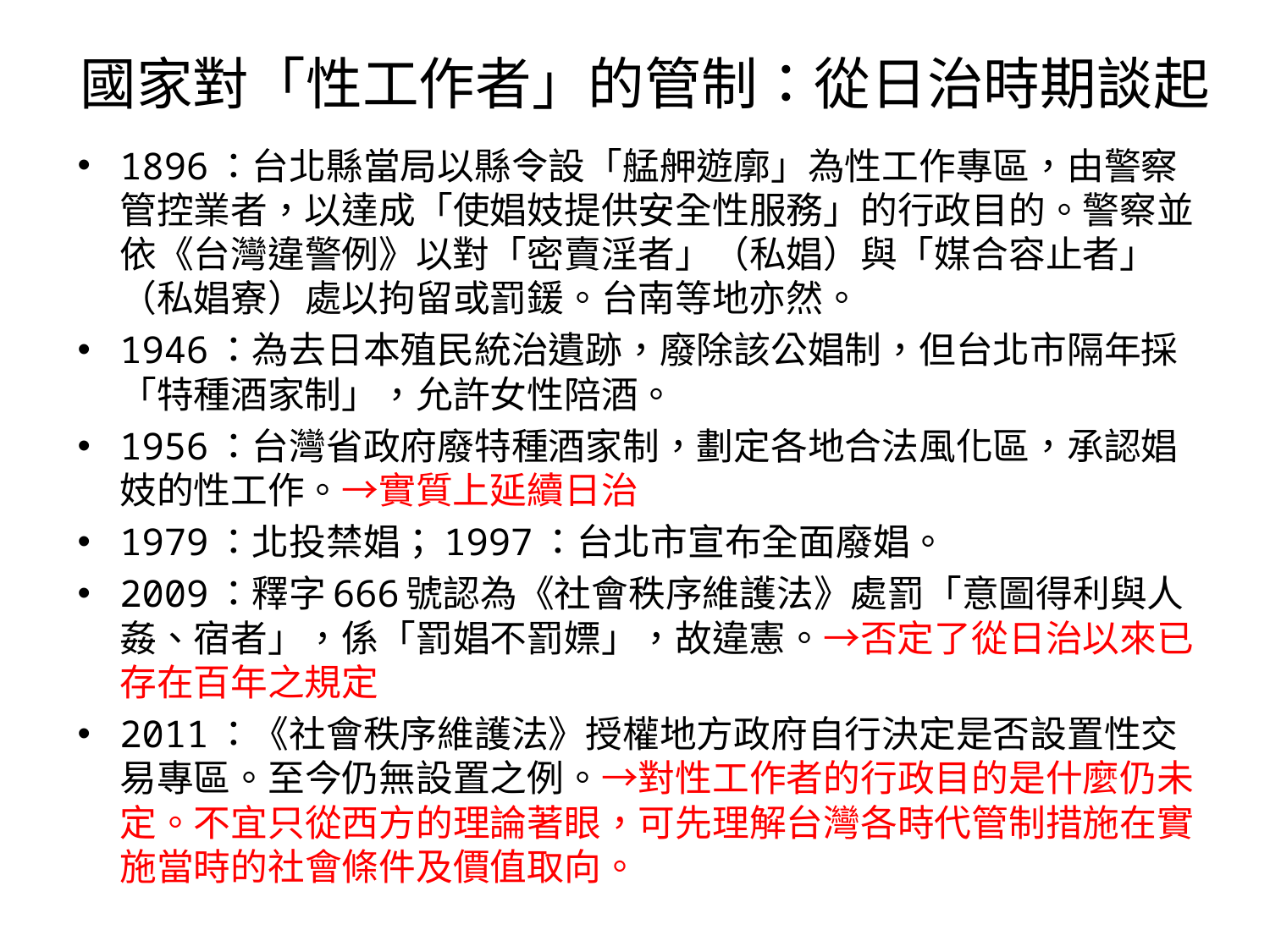

# 國家對「性工作者」的管制：從日治時期談起
1896：台北縣當局以縣令設「艋舺遊廓」為性工作專區，由警察管控業者，以達成「使娼妓提供安全性服務」的行政目的。警察並依《台灣違警例》以對「密賣淫者」（私娼）與「媒合容止者」（私娼寮）處以拘留或罰鍰。台南等地亦然。
1946：為去日本殖民統治遺跡，廢除該公娼制，但台北市隔年採「特種酒家制」，允許女性陪酒。
1956：台灣省政府廢特種酒家制，劃定各地合法風化區，承認娼妓的性工作。→實質上延續日治
1979：北投禁娼；1997：台北市宣布全面廢娼。
2009：釋字666號認為《社會秩序維護法》處罰「意圖得利與人姦、宿者」，係「罰娼不罰嫖」，故違憲。→否定了從日治以來已存在百年之規定
2011：《社會秩序維護法》授權地方政府自行決定是否設置性交易專區。至今仍無設置之例。→對性工作者的行政目的是什麼仍未定。不宜只從西方的理論著眼，可先理解台灣各時代管制措施在實施當時的社會條件及價值取向。